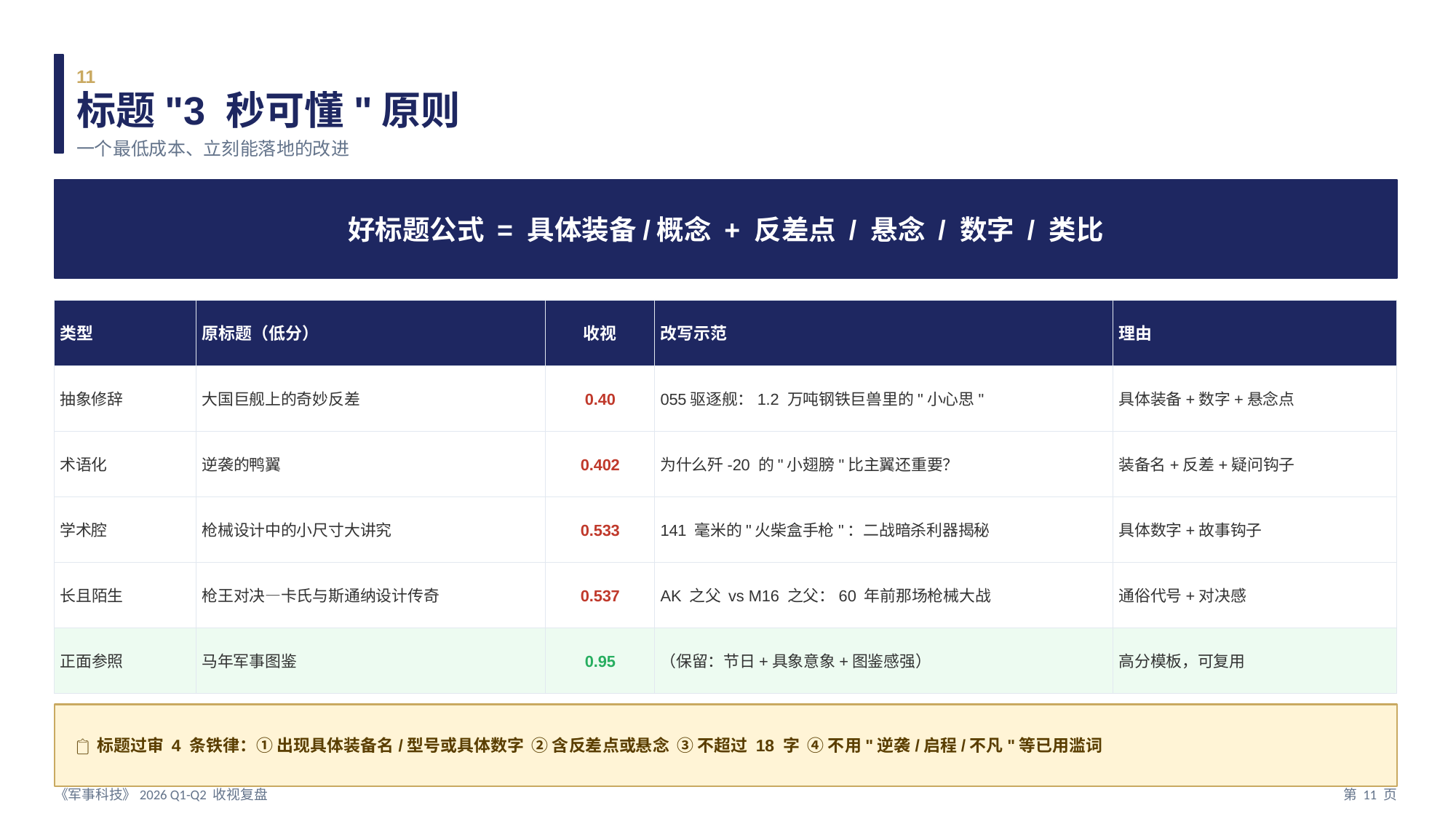

11

标题"3 秒可懂"原则
一个最低成本、立刻能落地的改进

好标题公式 = 具体装备/概念 + 反差点 / 悬念 / 数字 / 类比

类型

原标题（低分）

收视

改写示范

理由

抽象修辞

大国巨舰上的奇妙反差

0.40

055驱逐舰：1.2 万吨钢铁巨兽里的"小心思"

具体装备+数字+悬念点

术语化

逆袭的鸭翼

0.402

为什么歼-20 的"小翅膀"比主翼还重要？

装备名+反差+疑问钩子

学术腔

枪械设计中的小尺寸大讲究

0.533

141 毫米的"火柴盒手枪"：二战暗杀利器揭秘

具体数字+故事钩子

长且陌生

枪王对决—卡氏与斯通纳设计传奇

0.537

AK 之父 vs M16 之父：60 年前那场枪械大战

通俗代号+对决感

正面参照

马年军事图鉴

0.95

（保留：节日+具象意象+图鉴感强）

高分模板，可复用

📋 标题过审 4 条铁律：① 出现具体装备名/型号或具体数字  ② 含反差点或悬念  ③ 不超过 18 字  ④ 不用"逆袭/启程/不凡"等已用滥词
《军事科技》2026 Q1-Q2 收视复盘
第 11 页